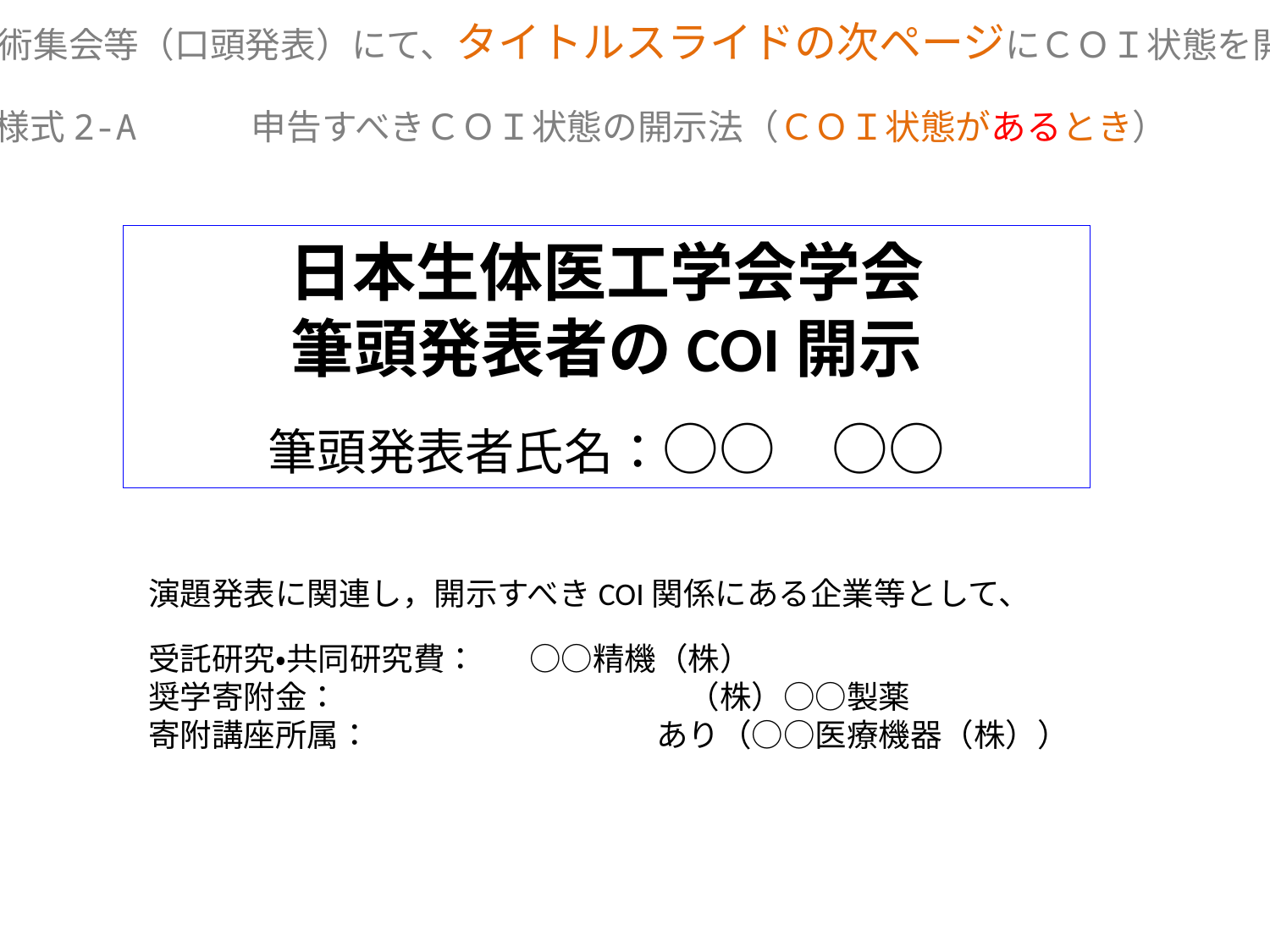

学術集会等（口頭発表）にて、タイトルスライドの次ページにＣＯＩ状態を開示

　様式2-A　　　申告すべきＣＯＩ状態の開示法（ＣＯＩ状態があるとき）
日本生体医工学会学会
筆頭発表者のCOI開示

筆頭発表者氏名：○○　○○
演題発表に関連し，開示すべきCOI関係にある企業等として、

受託研究・共同研究費：	○○精機（株）
奨学寄附金：	　　　　　　　　　（株）○○製薬
寄附講座所属：　　　　　　	あり（○○医療機器（株））